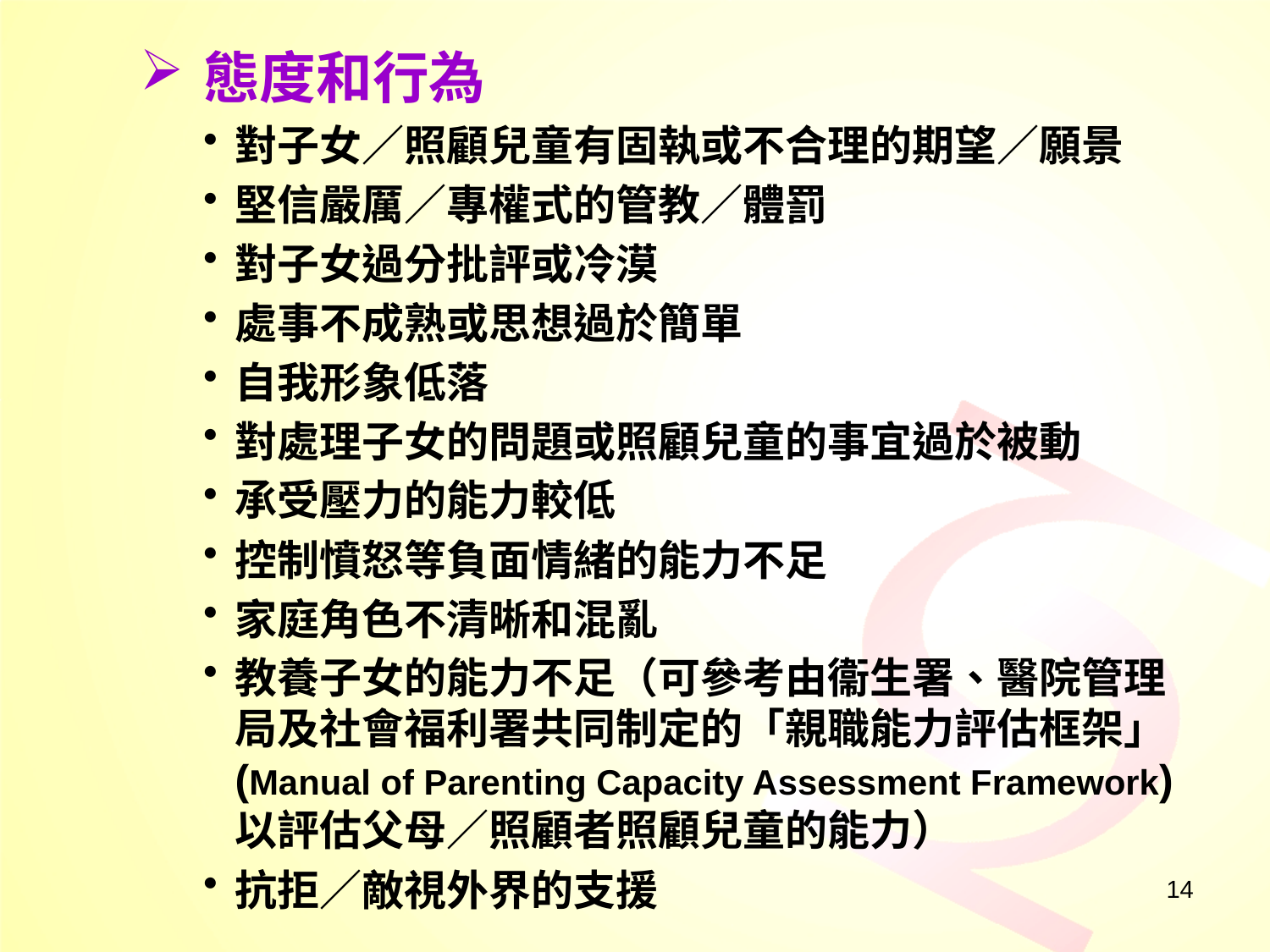

態度和行為
對子女／照顧兒童有固執或不合理的期望／願景
堅信嚴厲／專權式的管教／體罰
對子女過分批評或冷漠
處事不成熟或思想過於簡單
自我形象低落
對處理子女的問題或照顧兒童的事宜過於被動
承受壓力的能力較低
控制憤怒等負面情緒的能力不足
家庭角色不清晰和混亂
教養子女的能力不足（可參考由衞生署、醫院管理局及社會福利署共同制定的「親職能力評估框架」(Manual of Parenting Capacity Assessment Framework)以評估父母／照顧者照顧兒童的能力）
抗拒／敵視外界的支援

14